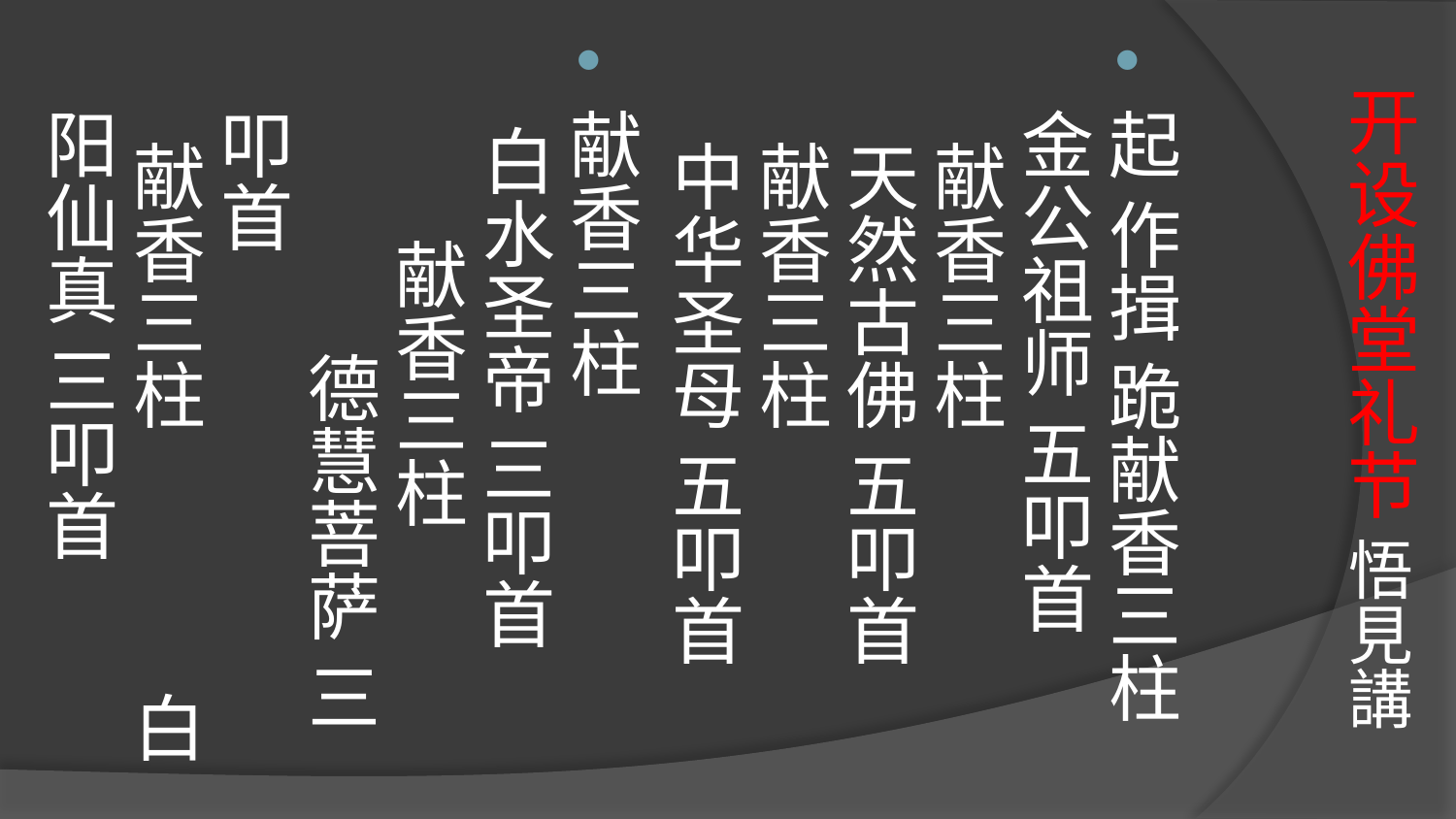

# 开设佛堂礼节 悟見講
起 作揖 跪献香三柱
金公祖师 五叩首   
  献香三柱
  天然古佛 五叩首
  献香三柱
  中华圣母 五叩首
献香三柱                         白水圣帝 三叩首                 献香三柱                               德慧菩萨 三叩首 
  献香三柱                白阳仙真 三叩首